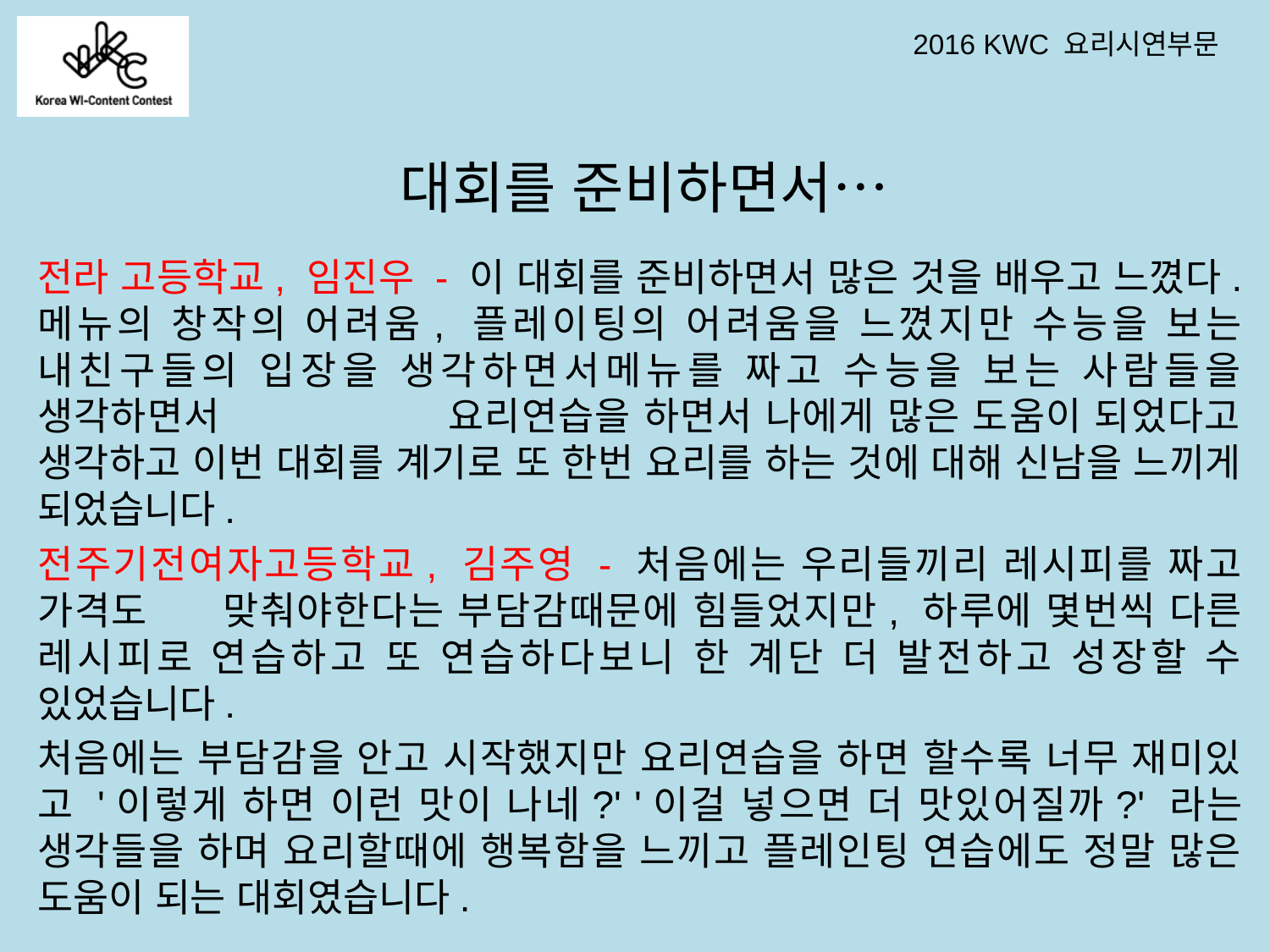

# 대회를 준비하면서…
전라 고등학교, 임진우 - 이 대회를 준비하면서 많은 것을 배우고 느꼈다. 메뉴의 창작의 어려움, 플레이팅의 어려움을 느꼈지만 수능을 보는 내친구들의 입장을 생각하면서메뉴를 짜고 수능을 보는 사람들을 생각하면서                   요리연습을 하면서 나에게 많은 도움이 되었다고 생각하고 이번 대회를 계기로 또 한번 요리를 하는 것에 대해 신남을 느끼게 되었습니다.
전주기전여자고등학교, 김주영 - 처음에는 우리들끼리 레시피를 짜고 가격도      맞춰야한다는 부담감때문에 힘들었지만, 하루에 몇번씩 다른 레시피로 연습하고 또 연습하다보니 한 계단 더 발전하고 성장할 수 있었습니다.
처음에는 부담감을 안고 시작했지만 요리연습을 하면 할수록 너무 재미있고 '이렇게 하면 이런 맛이 나네?' '이걸 넣으면 더 맛있어질까?' 라는 생각들을 하며 요리할때에 행복함을 느끼고 플레인팅 연습에도 정말 많은 도움이 되는 대회였습니다.